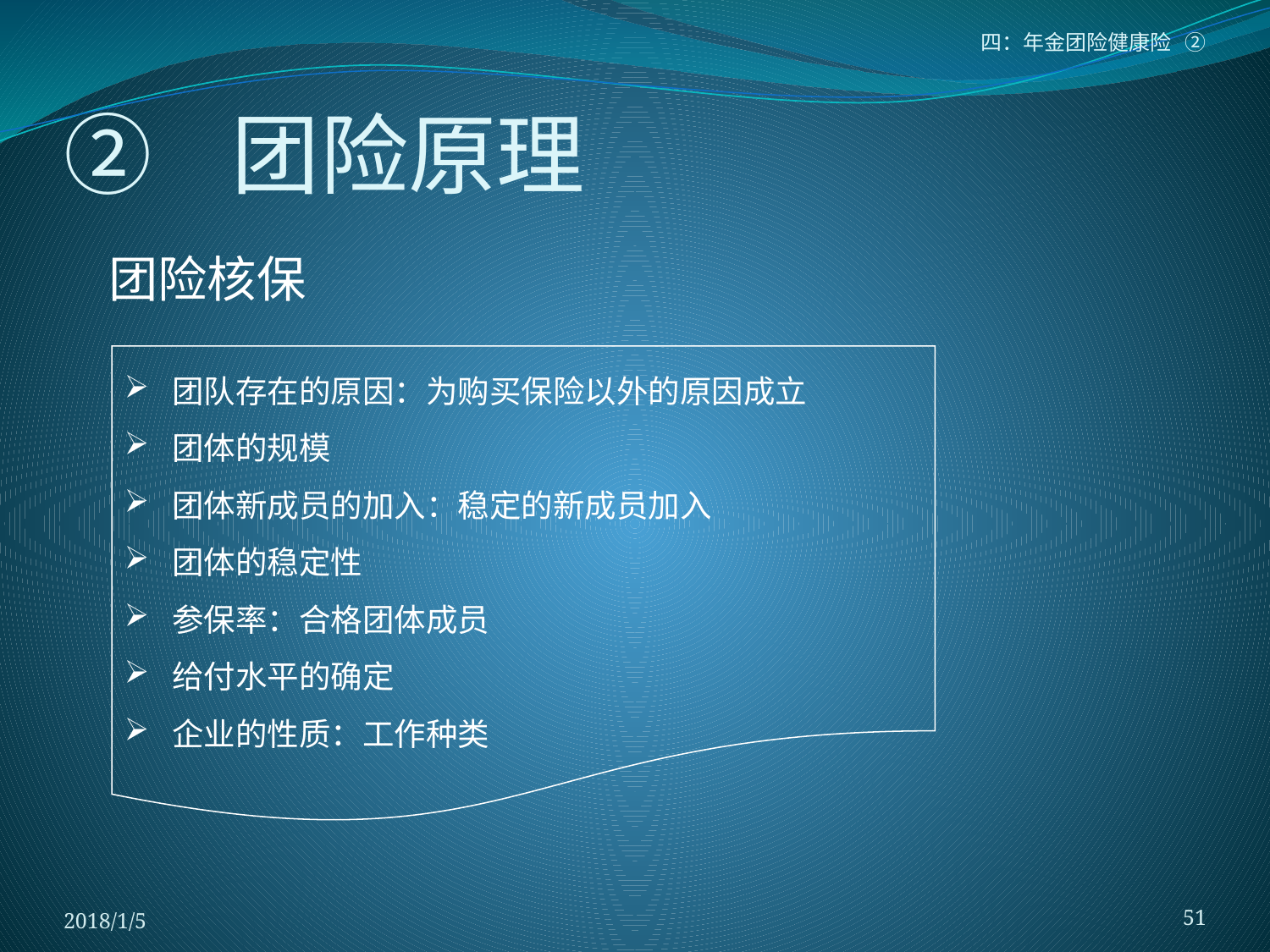

四：年金团险健康险   ②
# ②   团险原理
团险核保
团队存在的原因：为购买保险以外的原因成立
团体的规模
团体新成员的加入：稳定的新成员加入
团体的稳定性
参保率：合格团体成员
给付水平的确定
企业的性质：工作种类
2018/1/5
51